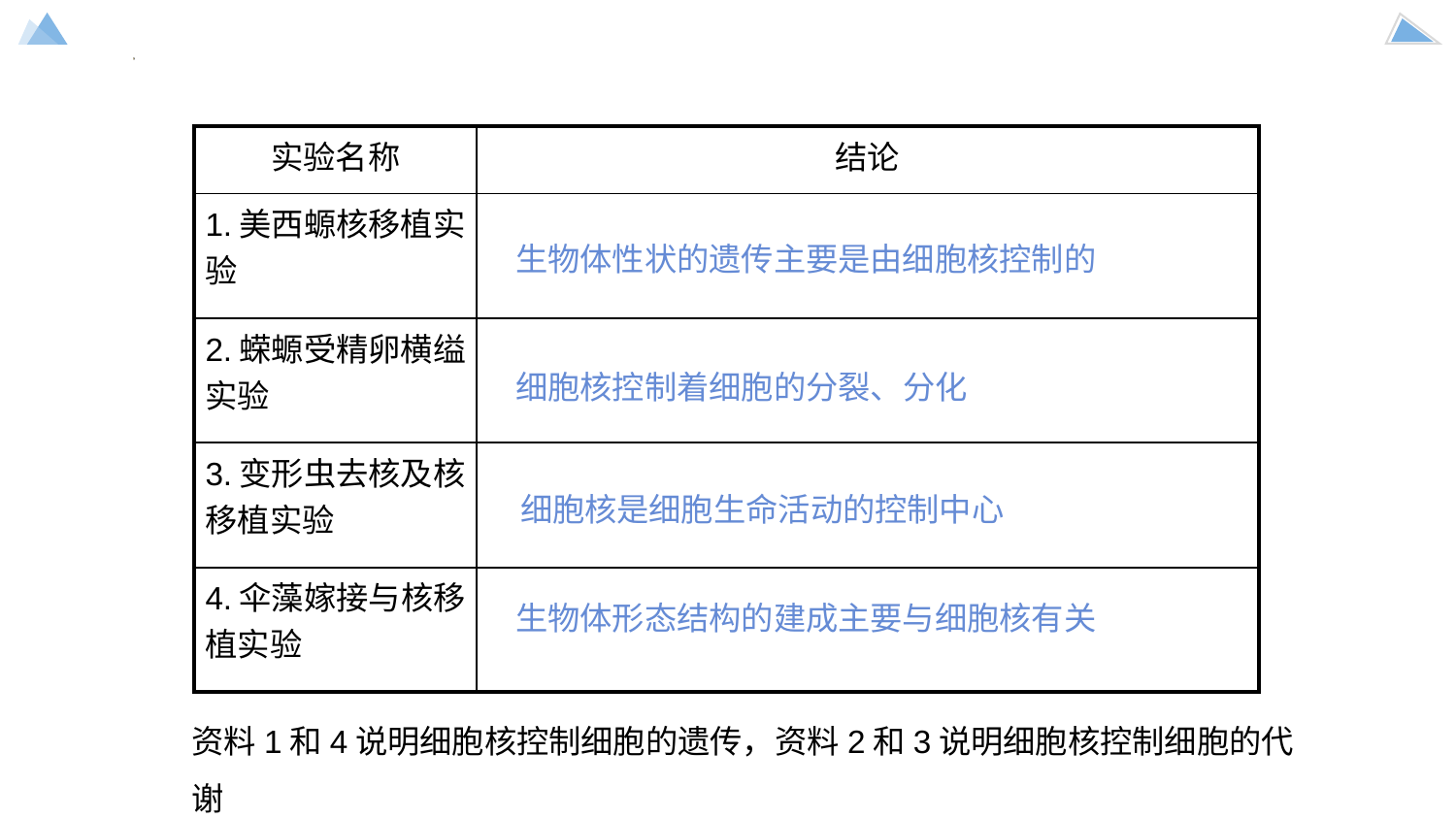

| 实验名称 | 结论 |
| --- | --- |
| 1.美西螈核移植实验 |  |
| 2.蝾螈受精卵横缢实验 |  |
| 3.变形虫去核及核移植实验 |  |
| 4.伞藻嫁接与核移植实验 |  |
生物体性状的遗传主要是由细胞核控制的
细胞核控制着细胞的分裂、分化
细胞核是细胞生命活动的控制中心
生物体形态结构的建成主要与细胞核有关
资料1和4说明细胞核控制细胞的遗传，资料2和3说明细胞核控制细胞的代谢